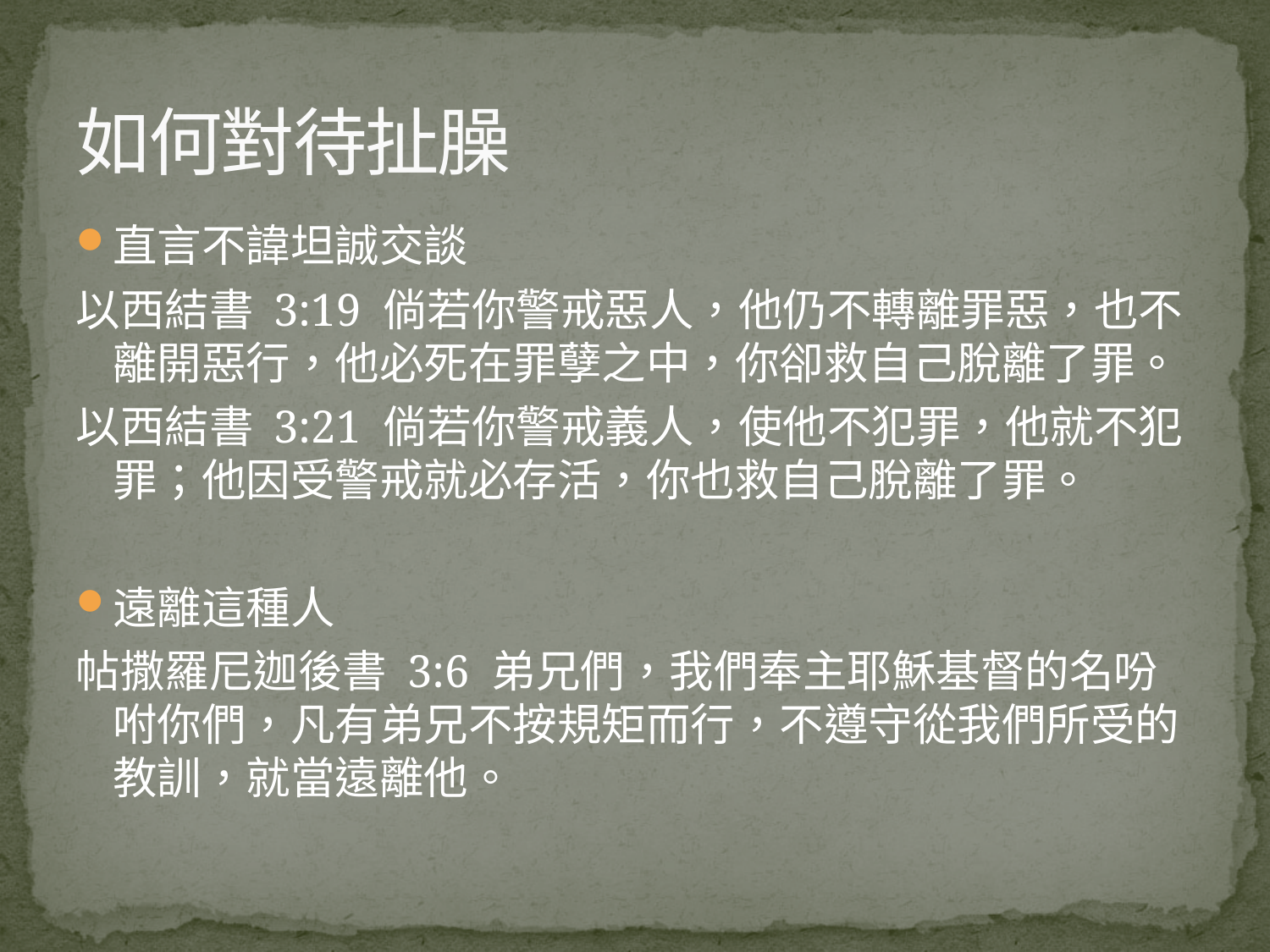

# 如何對待扯臊
直言不諱坦誠交談
以西結書 3:19 倘若你警戒惡人，他仍不轉離罪惡，也不離開惡行，他必死在罪孽之中，你卻救自己脫離了罪。
以西結書 3:21 倘若你警戒義人，使他不犯罪，他就不犯罪；他因受警戒就必存活，你也救自己脫離了罪。

遠離這種人
帖撒羅尼迦後書 3:6 弟兄們，我們奉主耶穌基督的名吩咐你們，凡有弟兄不按規矩而行，不遵守從我們所受的教訓，就當遠離他。